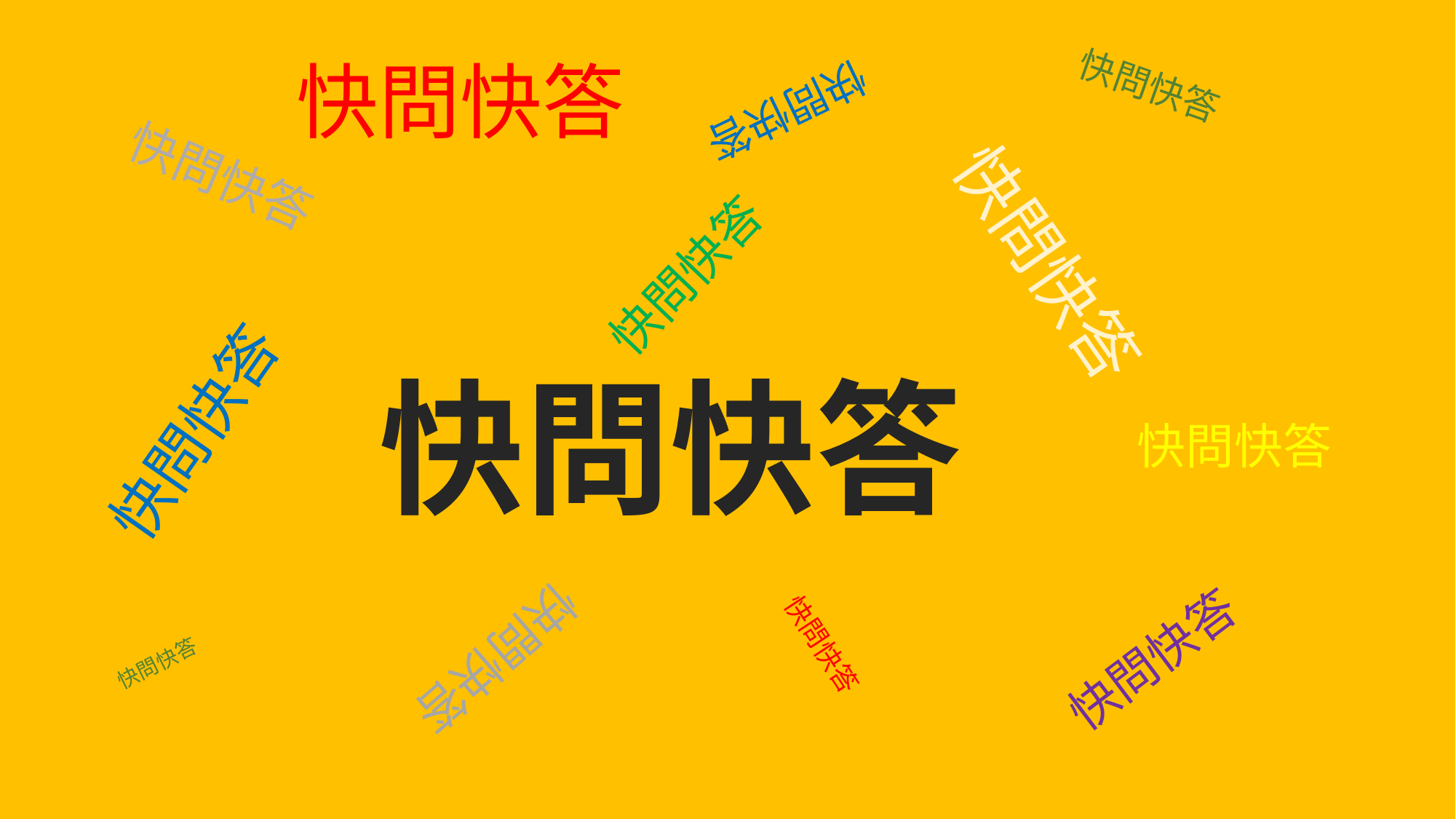

快問快答
快問快答
快問快答
快問快答
快問快答
快問快答
快問快答
快問快答
快問快答
快問快答
快問快答
快問快答
快問快答